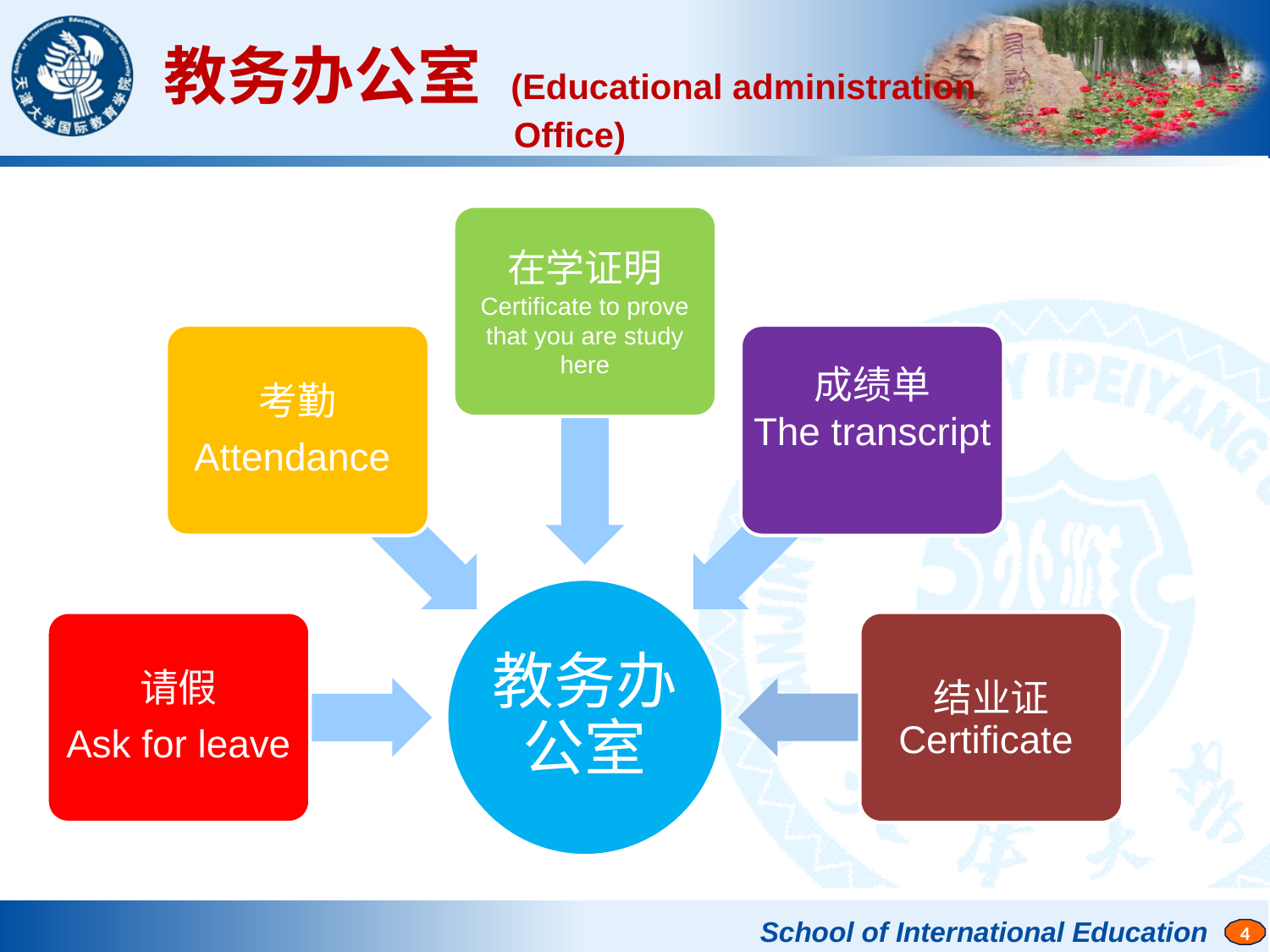

教务办公室 (Educational administration Office)
教务办公室
请假
Ask for leave
考勤
Attendance
在学证明
Certificate to prove that you are study here
成绩单
The transcript

结业证
Certificate